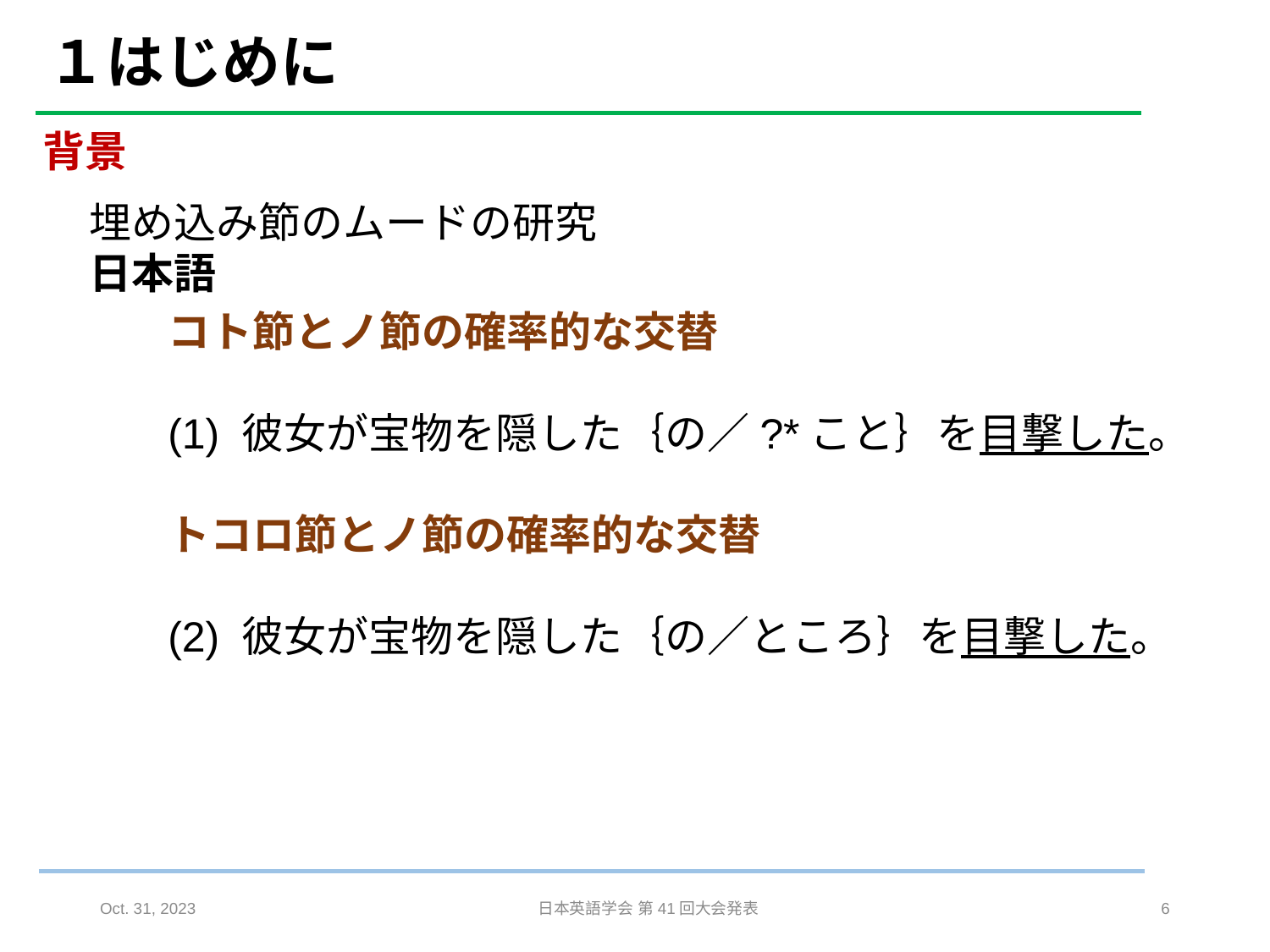

# １はじめに
背景
埋め込み節のムードの研究
日本語
コト節とノ節の確率的な交替

(1) 彼⼥が宝物を隠した｛の／?*こと｝を⽬撃した。

トコロ節とノ節の確率的な交替

(2) 彼⼥が宝物を隠した｛の／ところ｝を⽬撃した。

Oct. 31, 2023
日本英語学会 第41回大会発表
6